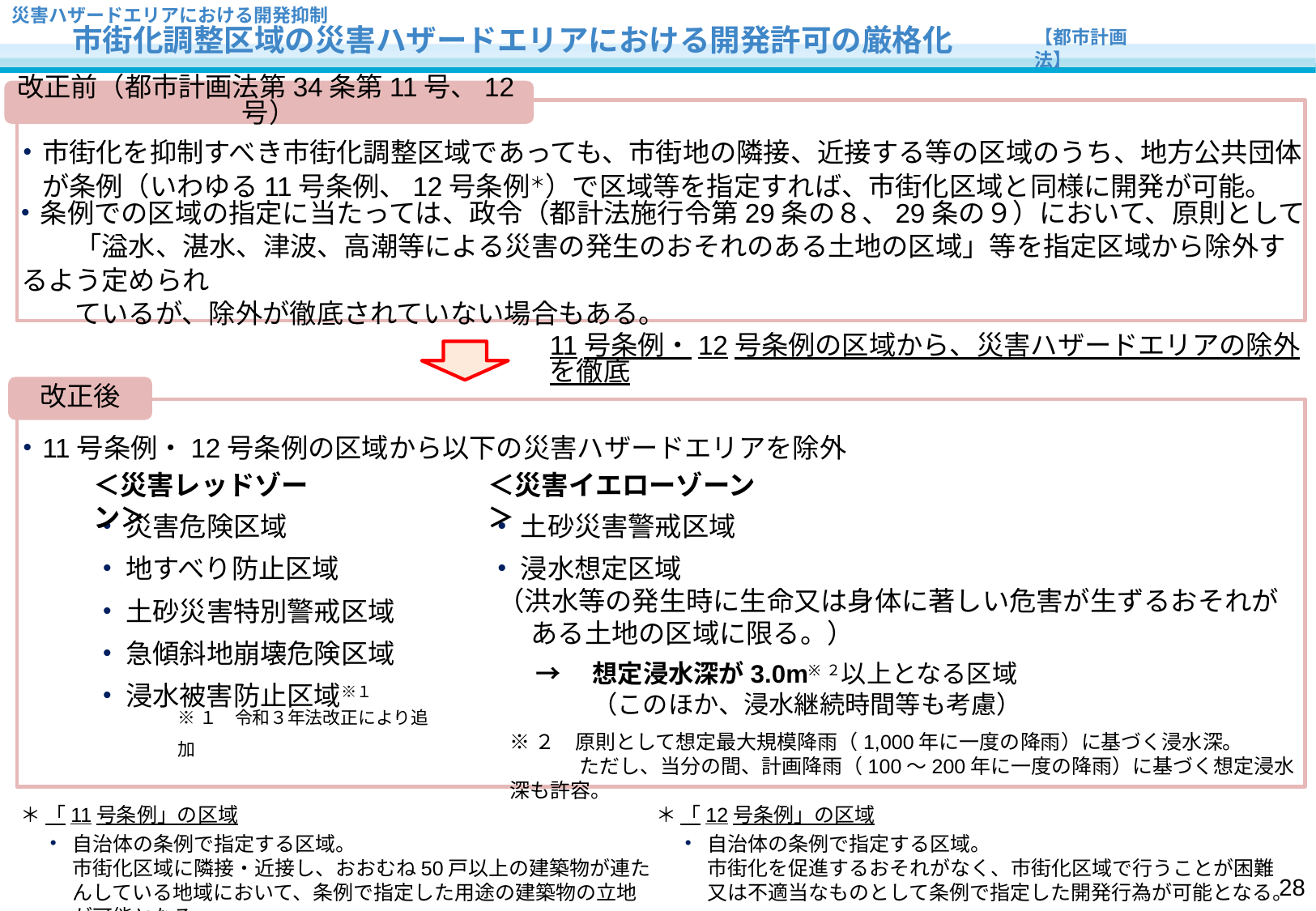

災害ハザードエリアにおける開発抑制
　　市街化調整区域の災害ハザードエリアにおける開発許可の厳格化
【都市計画法】
改正前（都市計画法第34条第11号、12号）

市街化を抑制すべき市街化調整区域であっても、市街地の隣接、近接する等の区域のうち、地方公共団体が条例（いわゆる11号条例、12号条例＊）で区域等を指定すれば、市街化区域と同様に開発が可能。
条例での区域の指定に当たっては、政令（都計法施行令第29条の８、29条の９）において、原則として
　　「溢水、湛水、津波、高潮等による災害の発生のおそれのある土地の区域」等を指定区域から除外するよう定められ
　　ているが、除外が徹底されていない場合もある。

11号条例・12号条例の区域から、災害ハザードエリアの除外を徹底
改正後

11号条例・12号条例の区域から以下の災害ハザードエリアを除外
＜災害レッドゾーン＞
＜災害イエローゾーン＞
土砂災害警戒区域
浸水想定区域
（洪水等の発生時に生命又は身体に著しい危害が生ずるおそれがある土地の区域に限る。）
災害危険区域
地すべり防止区域
土砂災害特別警戒区域
急傾斜地崩壊危険区域
浸水被害防止区域※１
→　想定浸水深が3.0m※２以上となる区域
　　 （このほか、浸水継続時間等も考慮）
※１　令和３年法改正により追加
※２　原則として想定最大規模降雨（1,000年に一度の降雨）に基づく浸水深。
　　　  ただし、当分の間、計画降雨（100～200年に一度の降雨）に基づく想定浸水深も許容。
＊ 「11号条例」の区域
＊ 「12号条例」の区域
自治体の条例で指定する区域。
市街化区域に隣接・近接し、おおむね50戸以上の建築物が連たんしている地域において、条例で指定した用途の建築物の立地が可能となる。
自治体の条例で指定する区域。
市街化を促進するおそれがなく、市街化区域で行うことが困難又は不適当なものとして条例で指定した開発行為が可能となる。
28